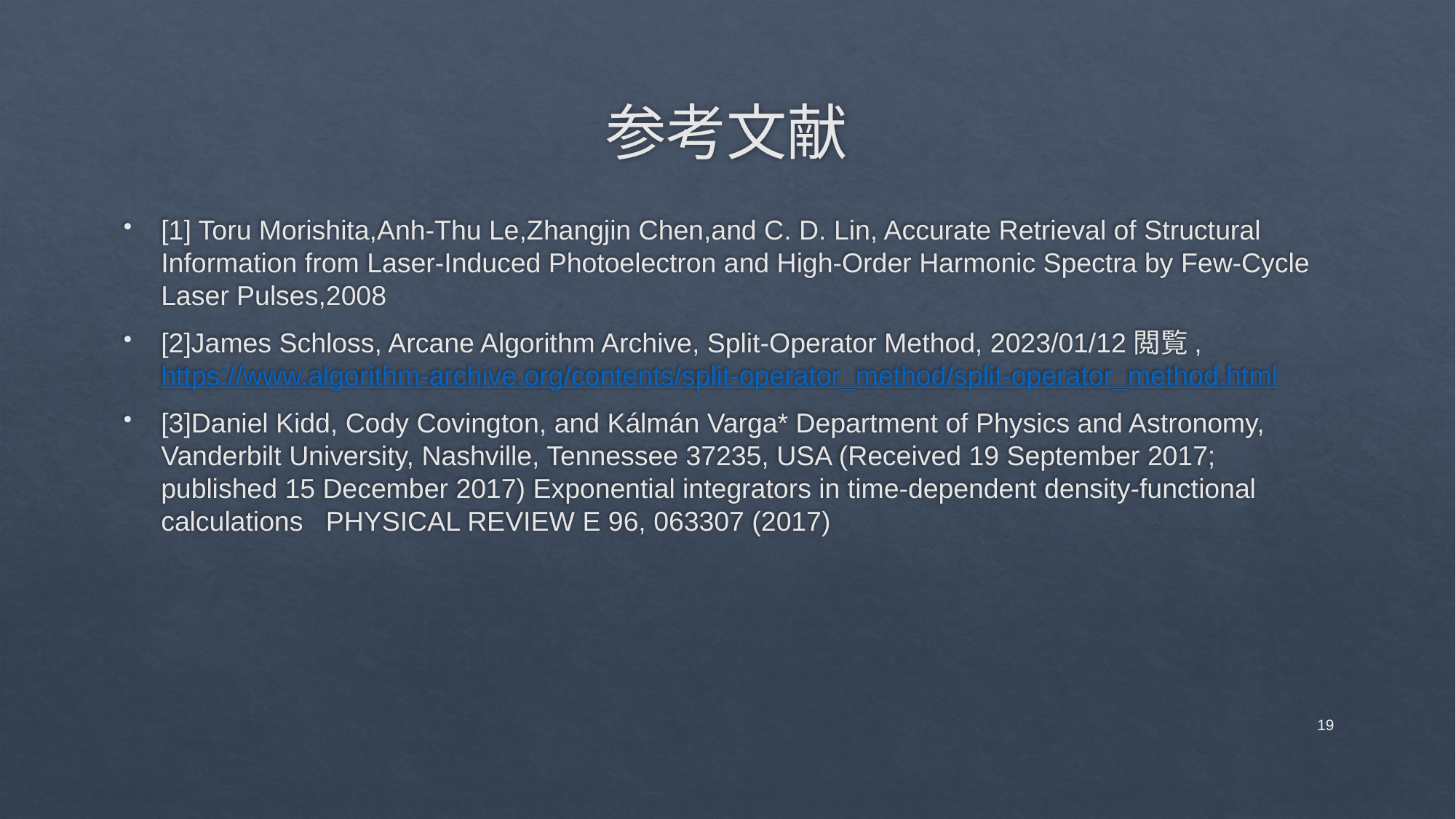

# 参考文献
[1] Toru Morishita,Anh-Thu Le,Zhangjin Chen,and C. D. Lin, Accurate Retrieval of Structural Information from Laser-Induced Photoelectron and High-Order Harmonic Spectra by Few-Cycle Laser Pulses,2008
[2]James Schloss, Arcane Algorithm Archive, Split-Operator Method, 2023/01/12閲覧, https://www.algorithm-archive.org/contents/split-operator_method/split-operator_method.html
[3]Daniel Kidd, Cody Covington, and Kálmán Varga* Department of Physics and Astronomy, Vanderbilt University, Nashville, Tennessee 37235, USA (Received 19 September 2017; published 15 December 2017) Exponential integrators in time-dependent density-functional calculations   PHYSICAL REVIEW E 96, 063307 (2017)

19